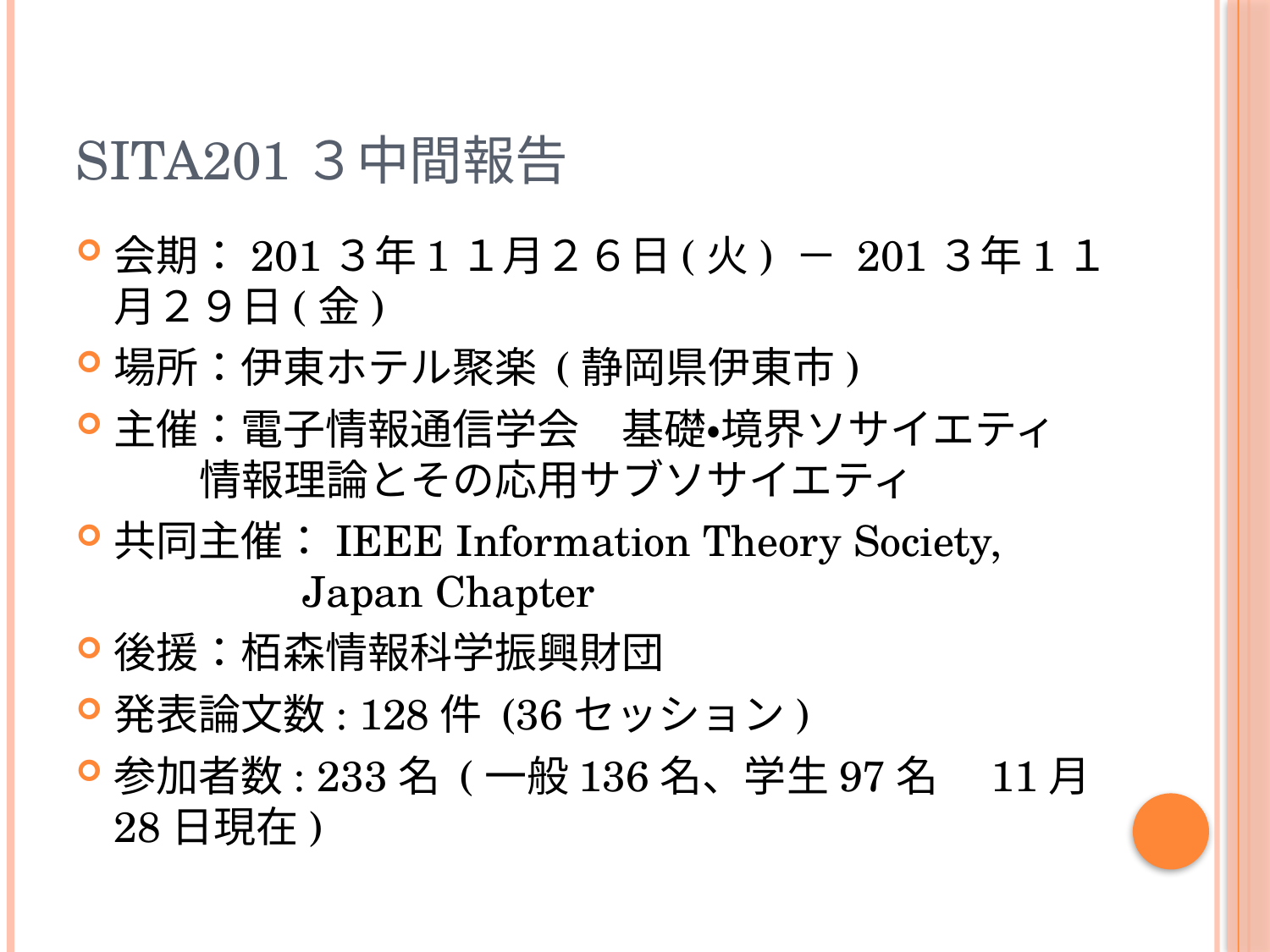

# SITA201３中間報告
会期：201３年1１月２６日(火) － 201３年1１月２９日(金)
場所：伊東ホテル聚楽 (静岡県伊東市)
主催：電子情報通信学会　基礎・境界ソサイエティ
         情報理論とその応用サブソサイエティ
共同主催：IEEE Information Theory Society,
                Japan Chapter
後援：栢森情報科学振興財団
発表論文数: 128件 (36セッション)
参加者数: 233名 (一般136名、学生97名　11月28日現在)